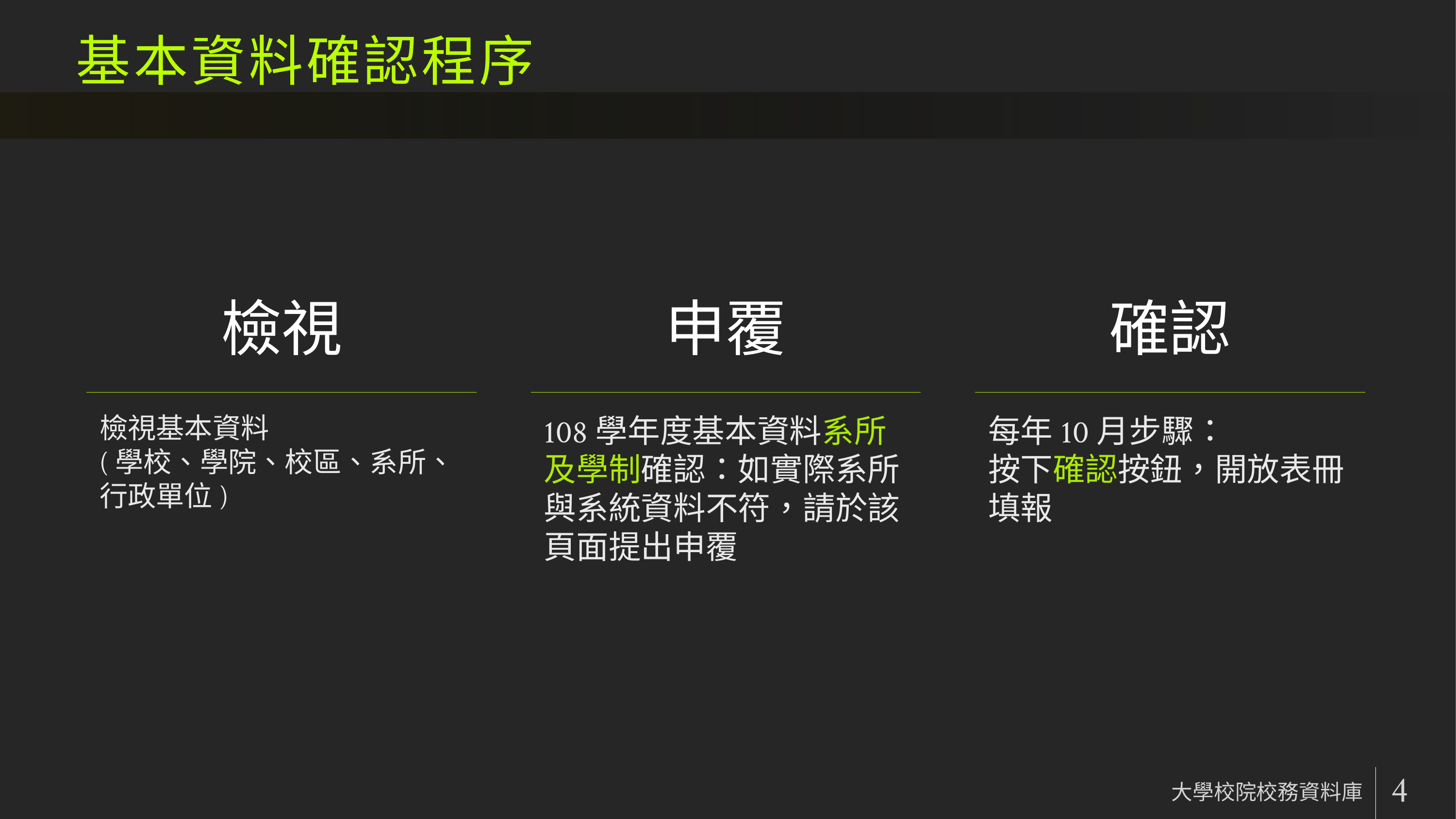

# 基本資料確認程序

檢視
申覆
確認
檢視基本資料
(學校、學院、校區、系所、行政單位)

108學年度基本資料系所及學制確認：如實際系所與系統資料不符，請於該頁面提出申覆

每年10月步驟：
按下確認按鈕，開放表冊填報
大學校院校務資料庫
4